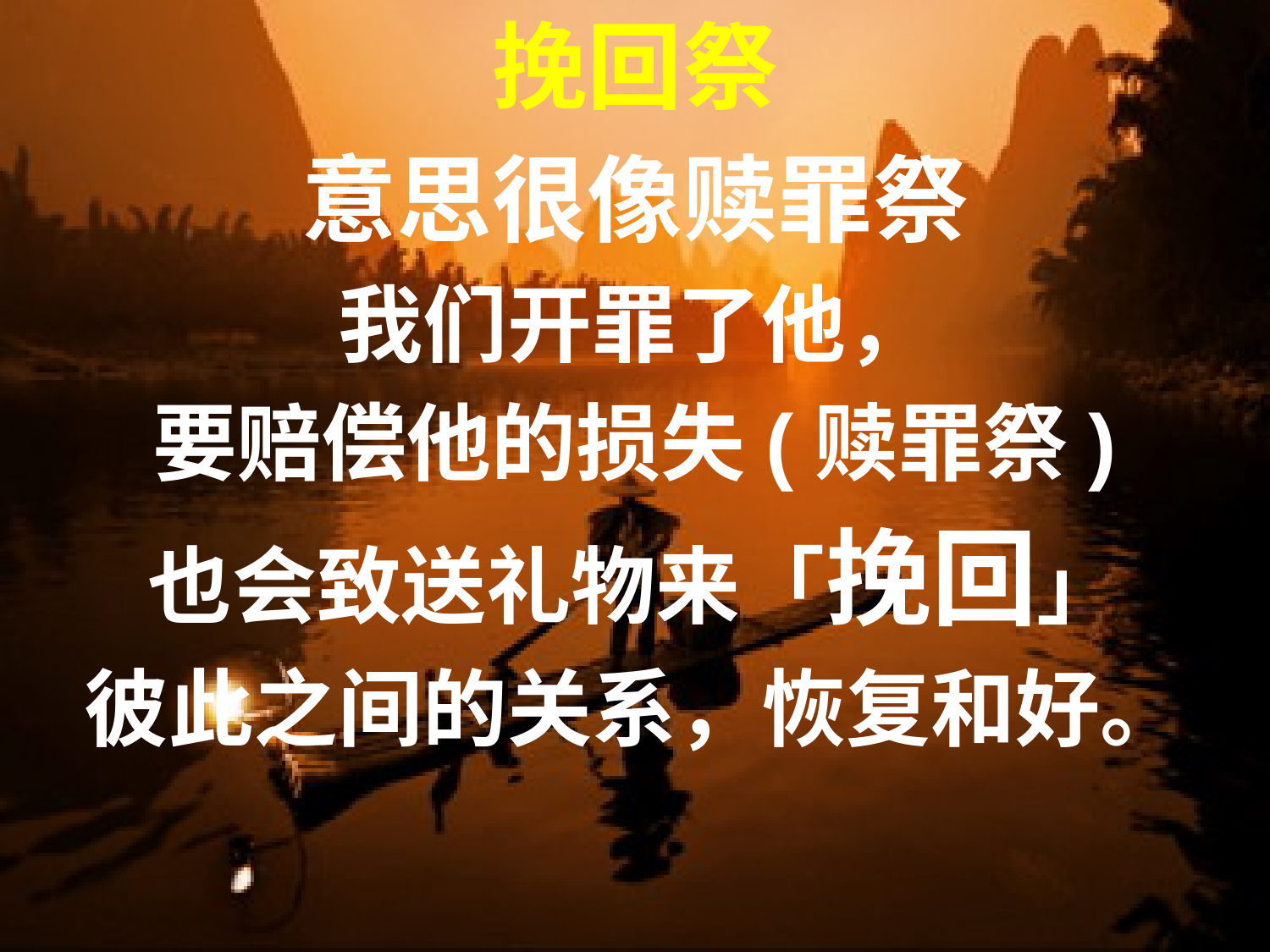

挽回祭
意思很像赎罪祭
我们开罪了他，
要赔偿他的损失(赎罪祭)
也会致送礼物来「挽回」
彼此之间的关系，恢复和好。